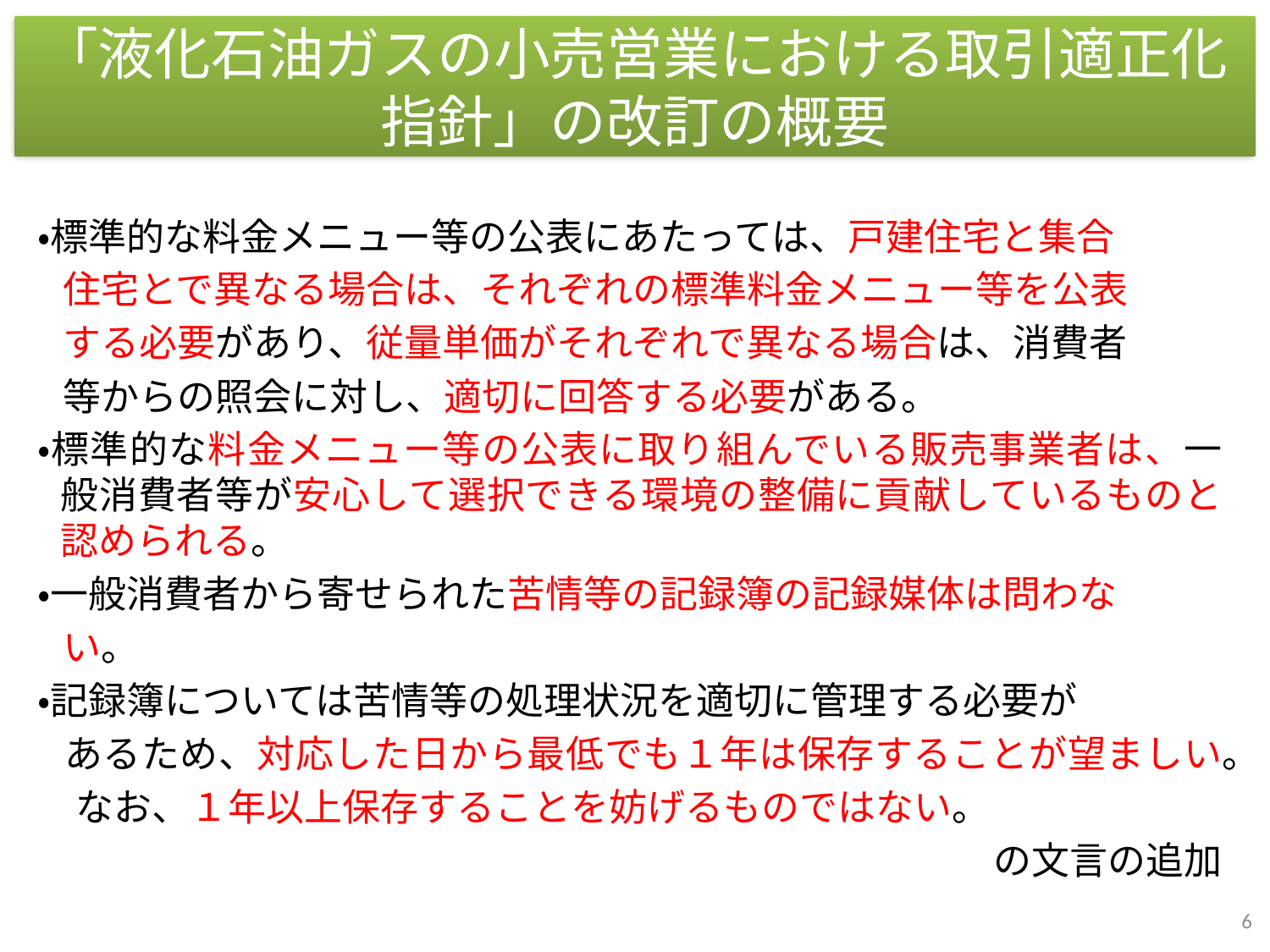

# 「液化石油ガスの小売営業における取引適正化 指針」の改訂の概要
・標準的な料金メニュー等の公表にあたっては、戸建住宅と集合
  住宅とで異なる場合は、それぞれの標準料金メニュー等を公表
  する必要があり、従量単価がそれぞれで異なる場合は、消費者
  等からの照会に対し、適切に回答する必要がある。
・標準的な料金メニュー等の公表に取り組んでいる販売事業者は、一般消費者等が安心して選択できる環境の整備に貢献しているものと認められる。
・一般消費者から寄せられた苦情等の記録簿の記録媒体は問わな
  い。
・記録簿については苦情等の処理状況を適切に管理する必要が
  あるため、対応した日から最低でも１年は保存することが望ましい。
　なお、１年以上保存することを妨げるものではない。
の文言の追加
6